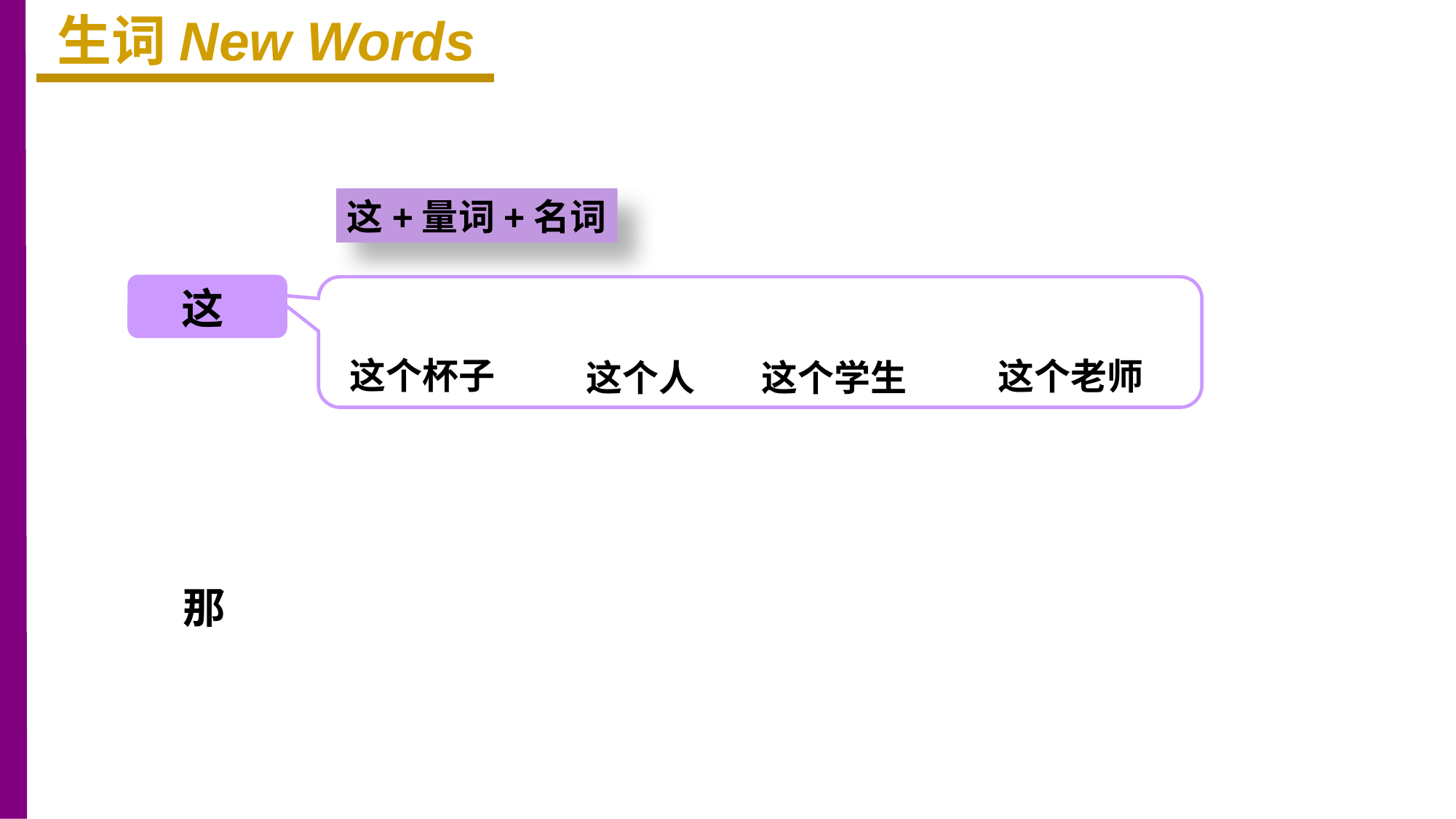

生词New Words
这+量词+名词

这

这个杯子
这个老师
这个人
这个学生
那